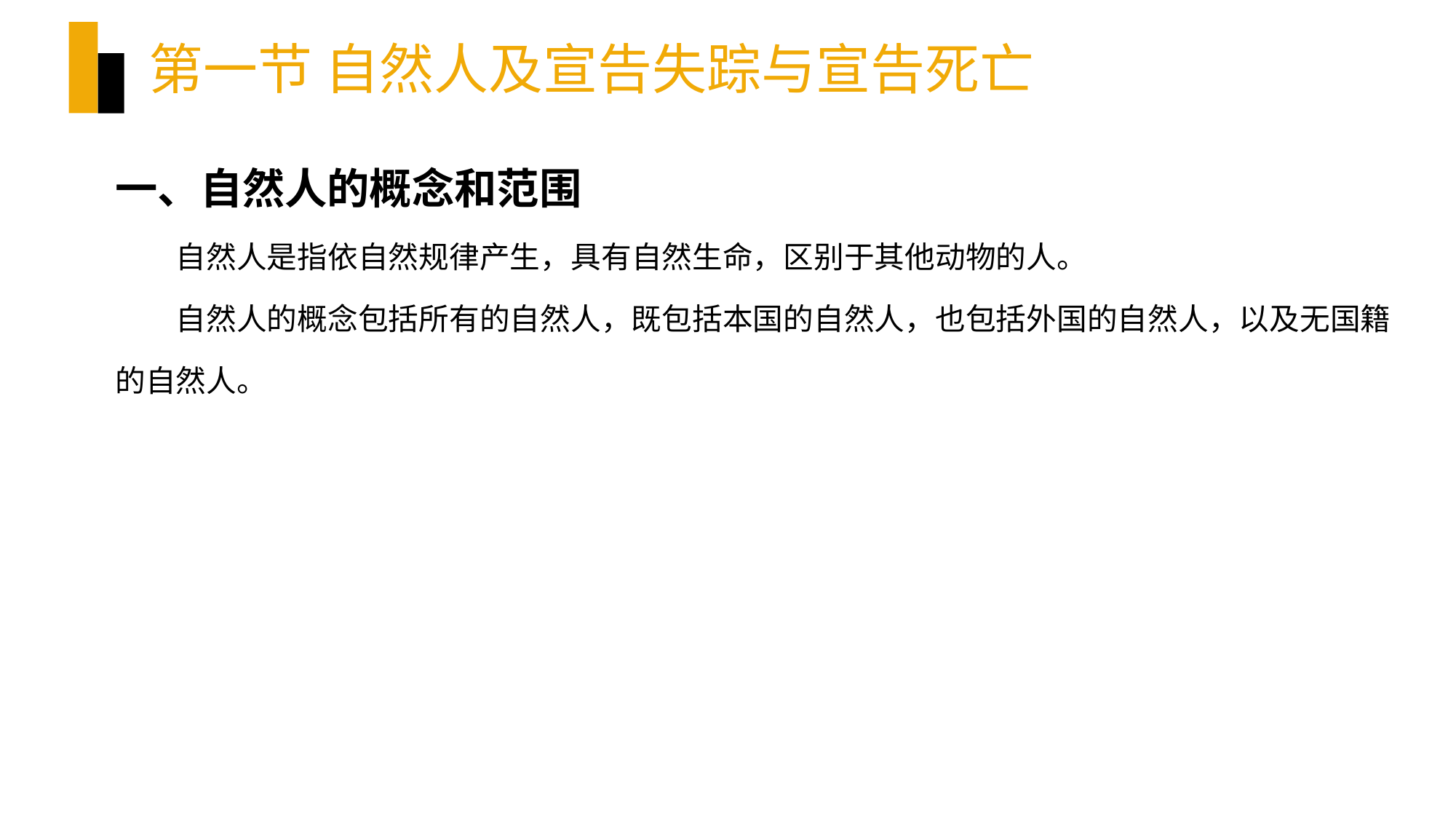

# 第一节 自然人及宣告失踪与宣告死亡
一、自然人的概念和范围
自然人是指依自然规律产生，具有自然生命，区别于其他动物的人。
自然人的概念包括所有的自然人，既包括本国的自然人，也包括外国的自然人，以及无国籍的自然人。